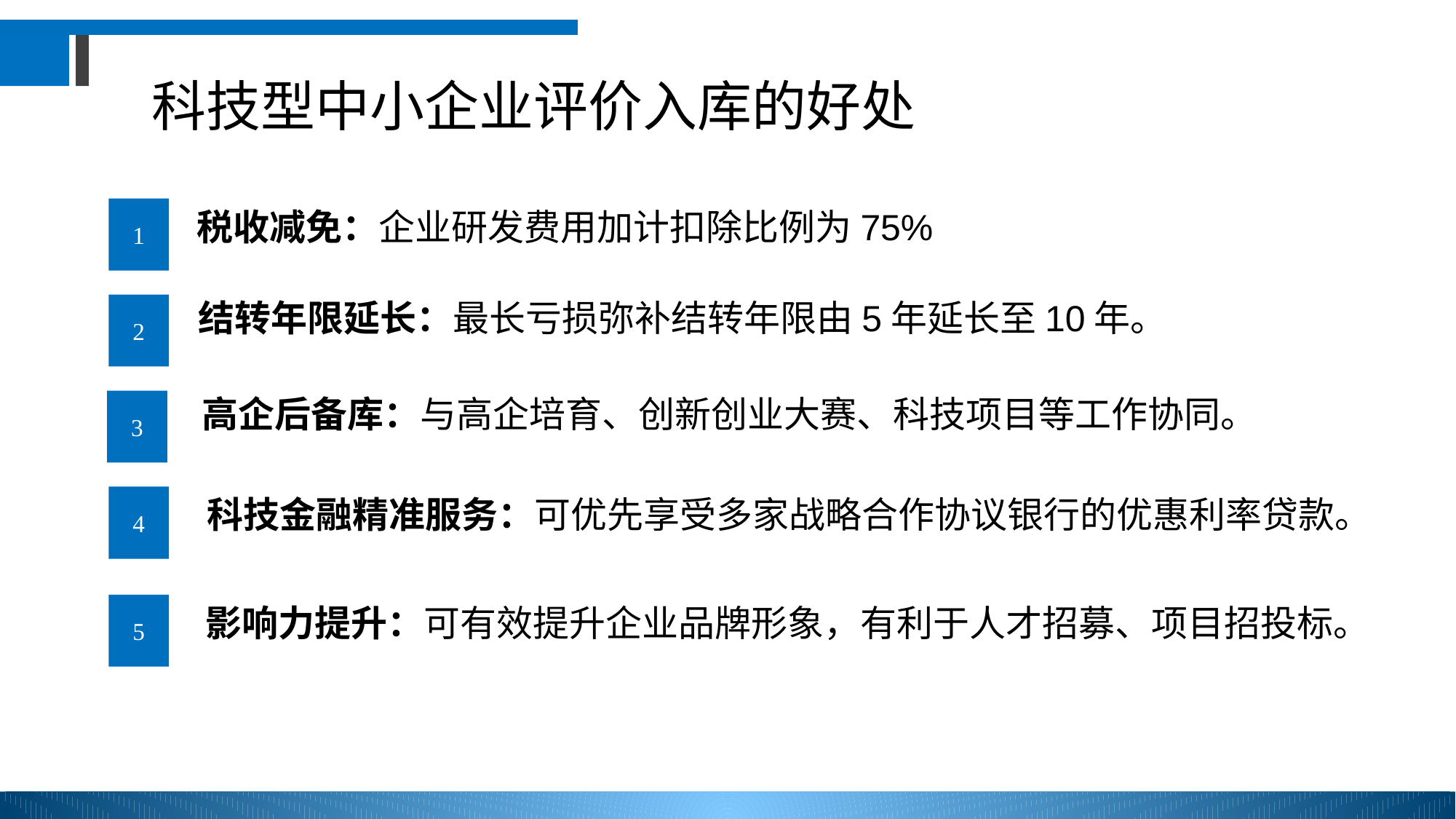

科技型中小企业评价入库的好处
1
税收减免：企业研发费用加计扣除比例为75%
结转年限延长：最长亏损弥补结转年限由5年延长至10年。
2
高企后备库：与高企培育、创新创业大赛、科技项目等工作协同。
3
科技金融精准服务：可优先享受多家战略合作协议银行的优惠利率贷款。
4
5
影响力提升：可有效提升企业品牌形象，有利于人才招募、项目招投标。